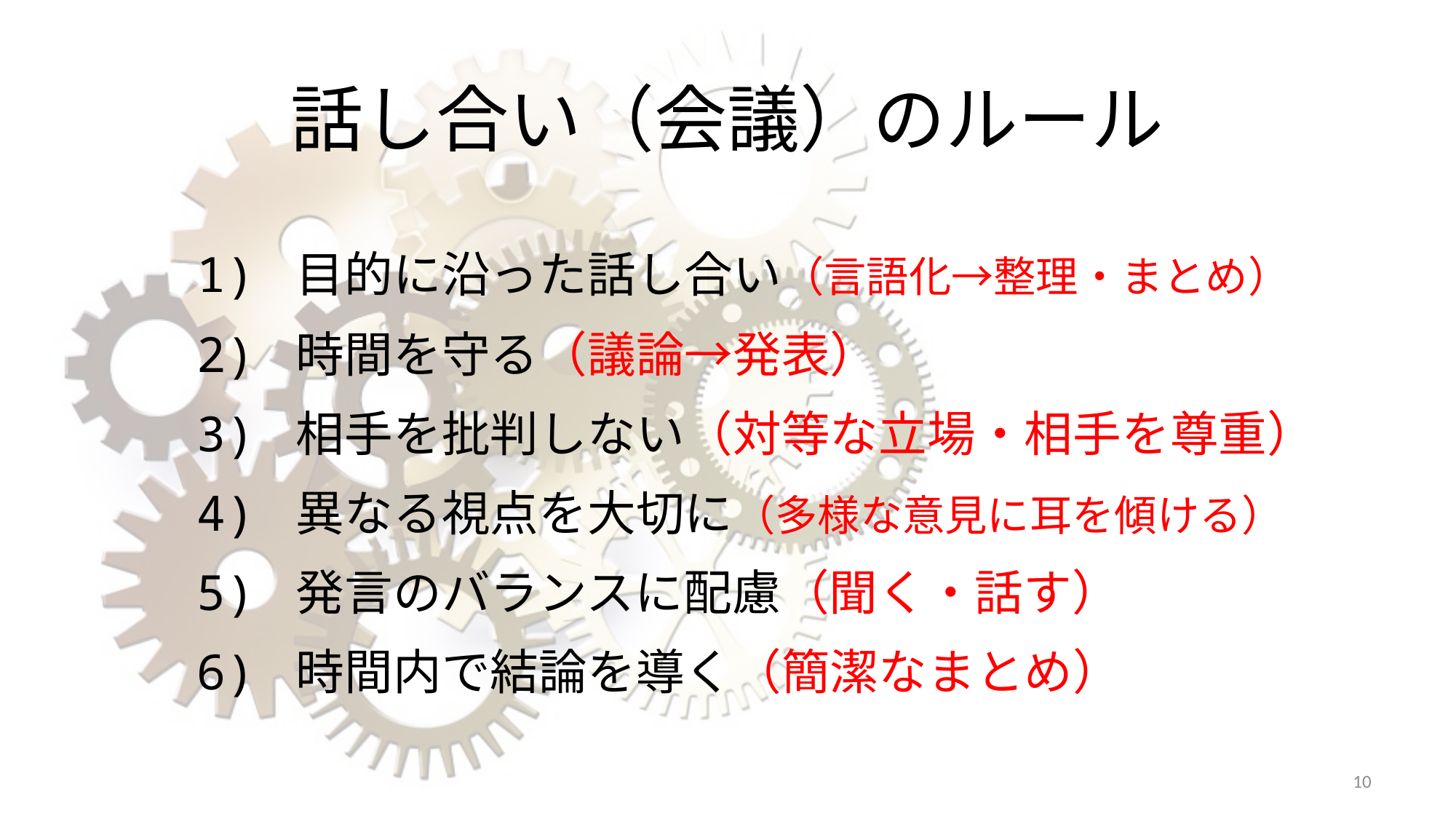

# 話し合い（会議）のルール
1) 目的に沿った話し合い（言語化→整理・まとめ）
2) 時間を守る（議論→発表）
3) 相手を批判しない（対等な立場・相手を尊重）
4) 異なる視点を大切に（多様な意見に耳を傾ける）
5) 発言のバランスに配慮（聞く・話す）
6) 時間内で結論を導く（簡潔なまとめ）
10